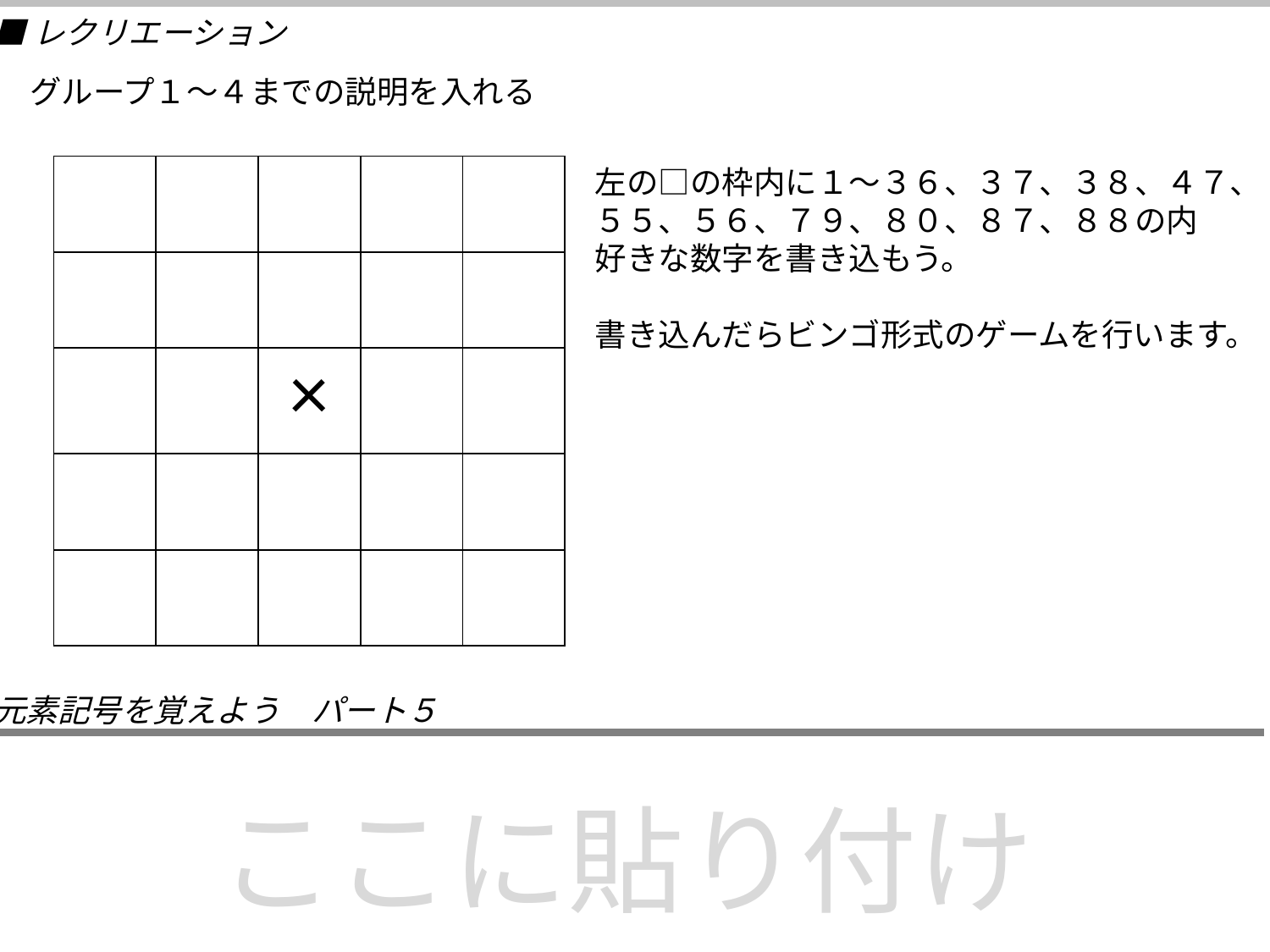

■レクリエーション
グループ１～４までの説明を入れる
|  |  |  |  |  |
| --- | --- | --- | --- | --- |
|  |  |  |  |  |
|  |  | × |  |  |
|  |  |  |  |  |
|  |  |  |  |  |
左の□の枠内に１～３６、３７、３８、４７、
５５、５６、７９、８０、８７、８８の内
好きな数字を書き込もう。

書き込んだらビンゴ形式のゲームを行います。
元素記号を覚えよう　パート５
ここに貼り付け